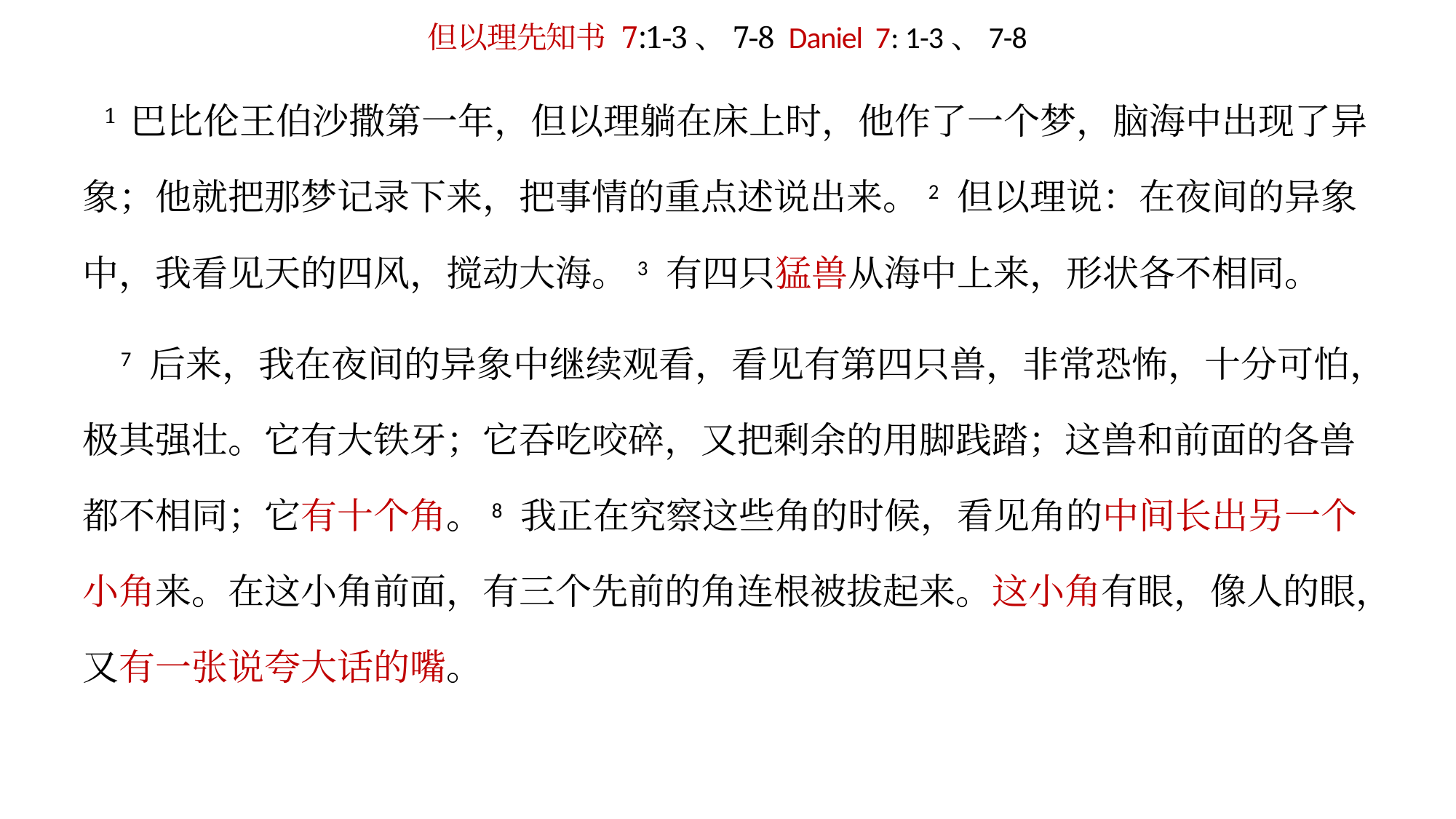

# 但以理先知书 7:1-3、7-8  Daniel  7: 1-3、7-8
    1 巴比伦王伯沙撒第一年，但以理躺在床上时，他作了一个梦，脑海中出现了异象；他就把那梦记录下来，把事情的重点述说出来。2 但以理说：在夜间的异象中，我看见天的四风，搅动大海。3 有四只猛兽从海中上来，形状各不相同。
        7  后来，我在夜间的异象中继续观看，看见有第四只兽，非常恐怖，十分可怕，极其强壮。它有大铁牙；它吞吃咬碎，又把剩余的用脚践踏；这兽和前面的各兽都不相同；它有十个角。8 我正在究察这些角的时候，看见角的中间长出另一个小角来。在这小角前面，有三个先前的角连根被拔起来。这小角有眼，像人的眼，又有一张说夸大话的嘴。